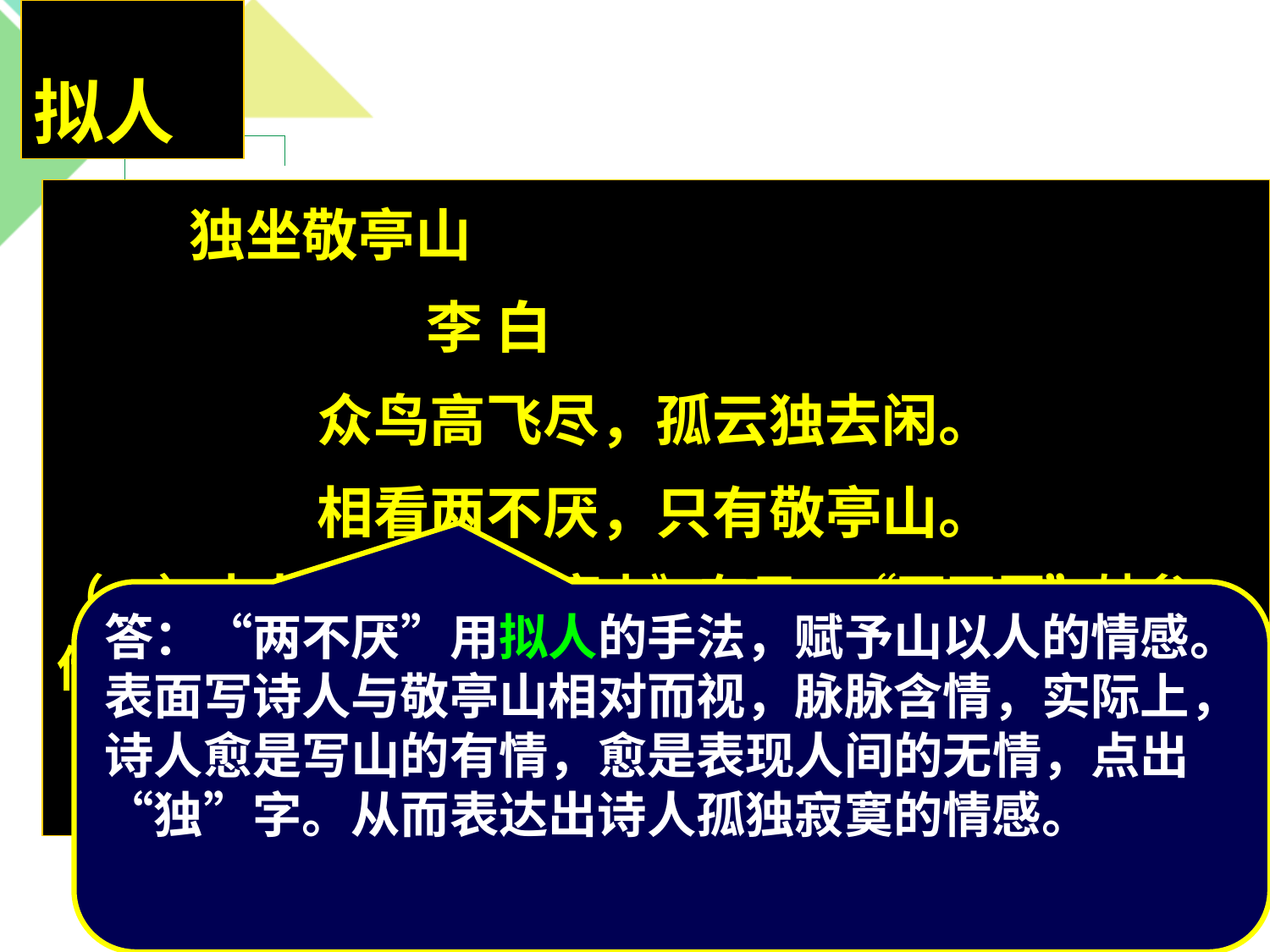

拟人
             独坐敬亭山
   李 白
众鸟高飞尽，孤云独去闲。
相看两不厌，只有敬亭山。
（1）古人评《独坐敬亭山》有云：“两不厌”妙矣，传独坐之神。古人为什么这么说，请你作出合理的鉴赏。

答：“两不厌”用拟人的手法，赋予山以人的情感。表面写诗人与敬亭山相对而视，脉脉含情，实际上，诗人愈是写山的有情，愈是表现人间的无情，点出“独”字。从而表达出诗人孤独寂寞的情感。